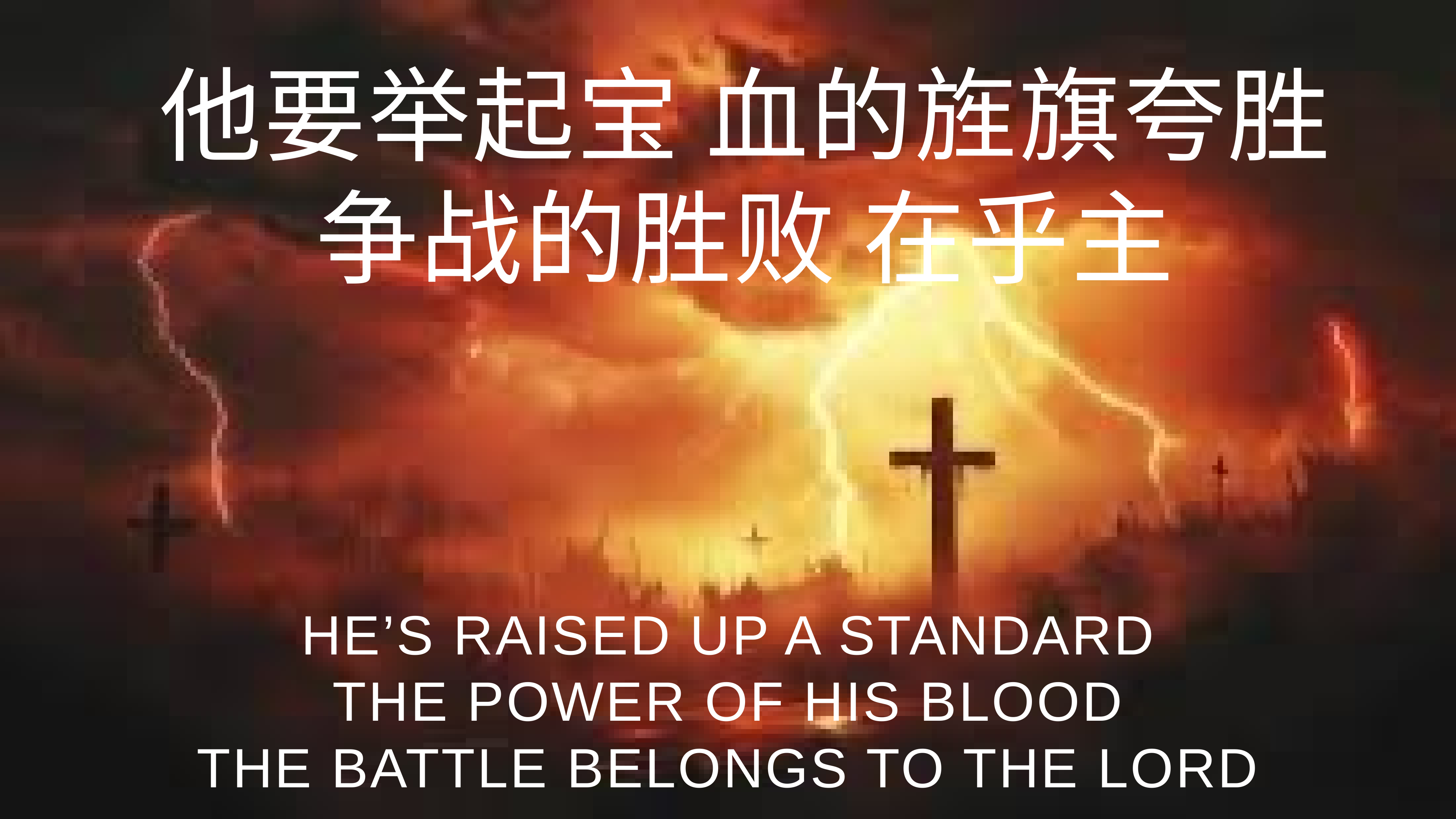

他要举起宝 血的旌旗夸胜
争战的胜败 在乎主
He’s raised up a standard
The power of his blood
The battle belongs to the lord